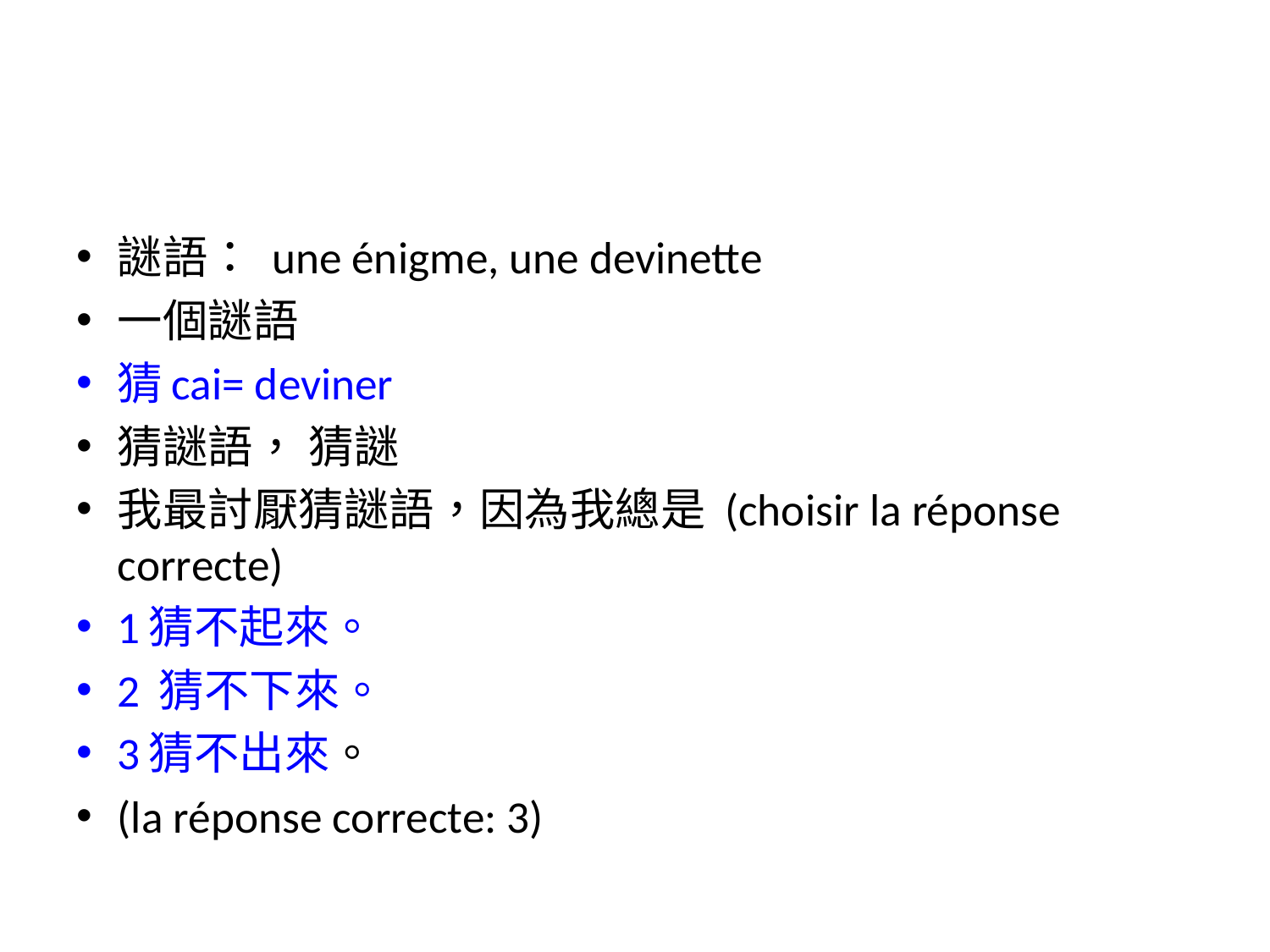

#
謎語： une énigme, une devinette
一個謎語
猜cai= deviner
猜謎語， 猜謎
我最討厭猜謎語，因為我總是 (choisir la réponse correcte)
1猜不起來。
2 猜不下來。
3猜不出來。
(la réponse correcte: 3)